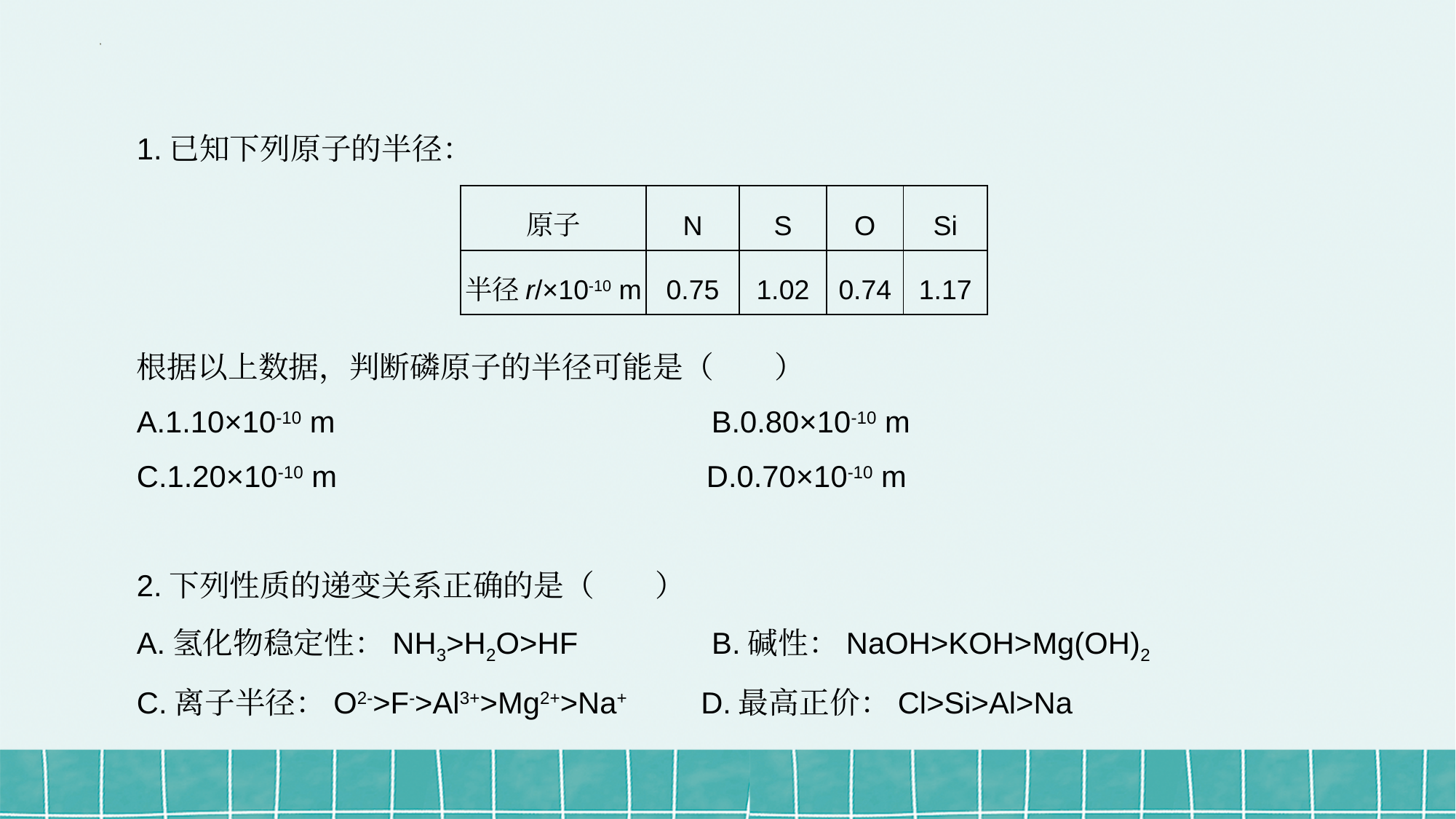

1.已知下列原子的半径：

根据以上数据，判断磷原子的半径可能是（　　）
A.1.10×10-10 m                                             B.0.80×10-10 m
C.1.20×10-10 m	                                          D.0.70×10-10 m

2.下列性质的递变关系正确的是（　　）
A.氢化物稳定性：NH3>H2O>HF                B.碱性：NaOH>KOH>Mg(OH)2
C.离子半径：O2->F->Al3+>Mg2+>Na+               D.最高正价：Cl>Si>Al>Na
| 原子 | N | S | O | Si |
| --- | --- | --- | --- | --- |
| 半径r/×10-10 m | 0.75 | 1.02 | 0.74 | 1.17 |